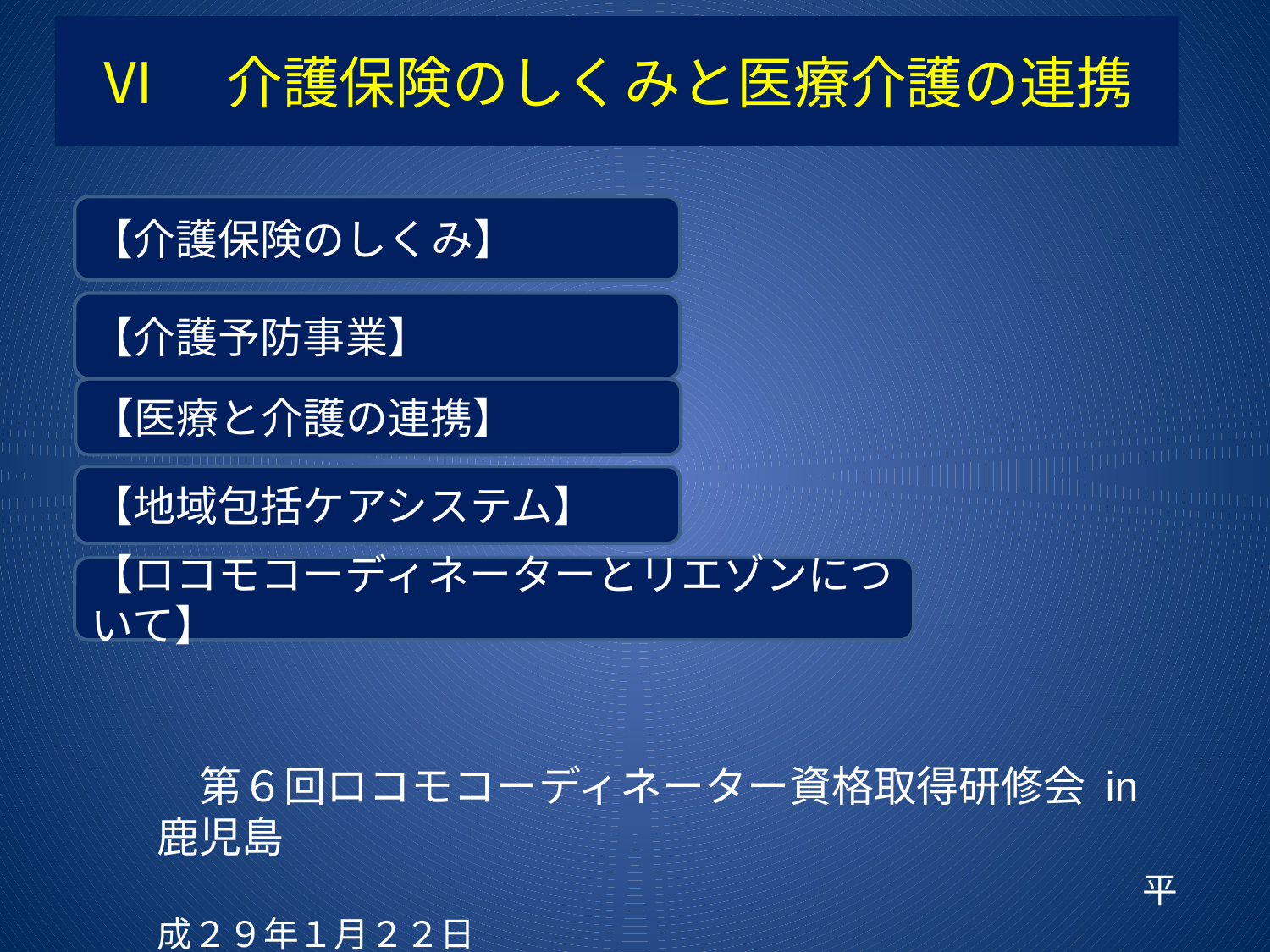

# Ⅵ　介護保険のしくみと医療介護の連携
【介護保険のしくみ】

【介護予防事業】

【医療と介護の連携】

【地域包括ケアシステム】
【ロコモコーディネーターとリエゾンについて】

　第６回ロコモコーディネーター資格取得研修会 in 鹿児島
 　　　　　　　　　　 　　　　　　　　　   　　    平成２９年１月２２日
　　　　　　　　　　　　　　　　　 　SLOC総務委員会　林　承弘